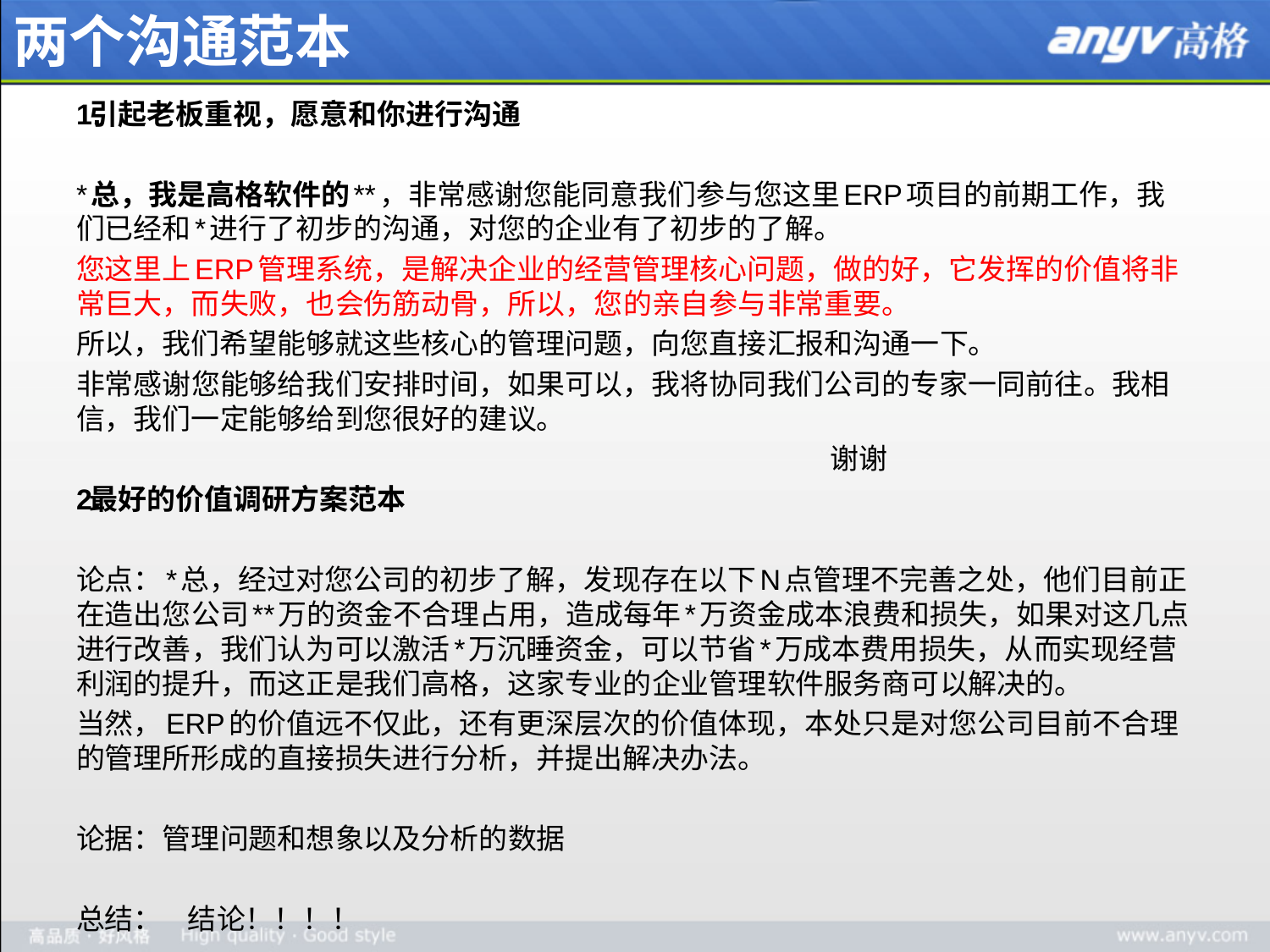

# 两个沟通范本
引起老板重视，愿意和你进行沟通

*总，我是高格软件的**，非常感谢您能同意我们参与您这里ERP项目的前期工作，我们已经和*进行了初步的沟通，对您的企业有了初步的了解。
您这里上ERP管理系统，是解决企业的经营管理核心问题，做的好，它发挥的价值将非常巨大，而失败，也会伤筋动骨，所以，您的亲自参与非常重要。
所以，我们希望能够就这些核心的管理问题，向您直接汇报和沟通一下。
非常感谢您能够给我们安排时间，如果可以，我将协同我们公司的专家一同前往。我相信，我们一定能够给到您很好的建议。
                                                                      谢谢
最好的价值调研方案范本

论点：*总，经过对您公司的初步了解，发现存在以下N点管理不完善之处，他们目前正在造出您公司**万的资金不合理占用，造成每年*万资金成本浪费和损失，如果对这几点进行改善，我们认为可以激活*万沉睡资金，可以节省*万成本费用损失，从而实现经营利润的提升，而这正是我们高格，这家专业的企业管理软件服务商可以解决的。
当然，ERP的价值远不仅此，还有更深层次的价值体现，本处只是对您公司目前不合理的管理所形成的直接损失进行分析，并提出解决办法。

论据：管理问题和想象以及分析的数据

总结：    结论！！！！